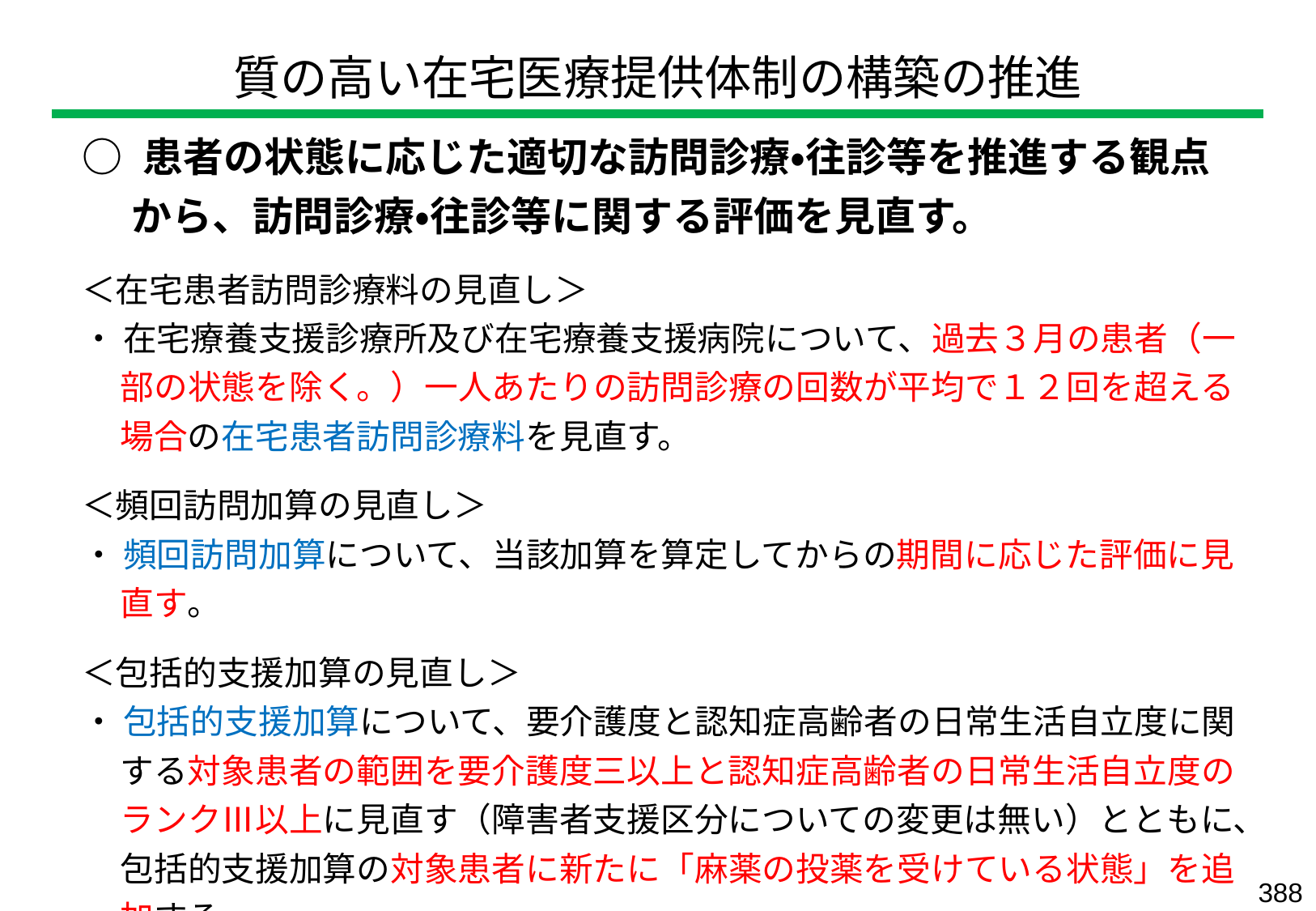

| 質の高い在宅医療提供体制の構築の推進 |
| --- |
| ○ 患者の状態に応じた適切な訪問診療・往診等を推進する観点から、訪問診療・往診等に関する評価を見直す。 ＜在宅患者訪問診療料の見直し＞ ・ 在宅療養支援診療所及び在宅療養支援病院について、過去３月の患者（一部の状態を除く。）一人あたりの訪問診療の回数が平均で１２回を超える場合の在宅患者訪問診療料を見直す。 ＜頻回訪問加算の見直し＞ ・ 頻回訪問加算について、当該加算を算定してからの期間に応じた評価に見直す。 ＜包括的支援加算の見直し＞ ・ 包括的支援加算について、要介護度と認知症高齢者の日常生活自立度に関する対象患者の範囲を要介護度三以上と認知症高齢者の日常生活自立度のランクⅢ以上に見直す（障害者支援区分についての変更は無い）とともに、包括的支援加算の対象患者に新たに「麻薬の投薬を受けている状態」を追加する。 ＜在宅における心不全の患者等への指導管理に係る評価の新設＞ |
| --- |
388